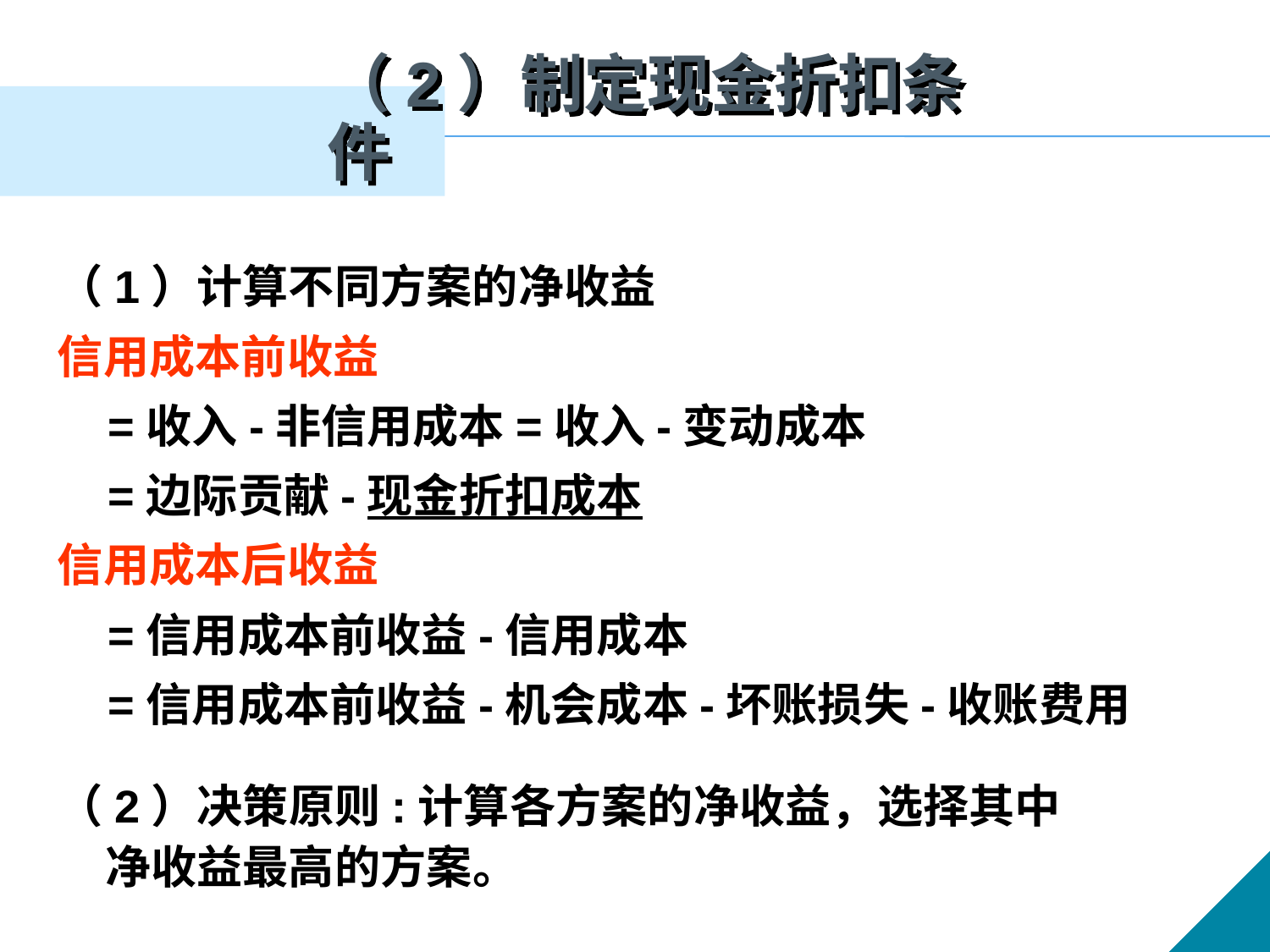

（2）制定现金折扣条件
（1）计算不同方案的净收益
信用成本前收益
    =收入-非信用成本=收入-变动成本
    =边际贡献-现金折扣成本
信用成本后收益
    =信用成本前收益-信用成本
    =信用成本前收益-机会成本-坏账损失-收账费用
（2）决策原则:计算各方案的净收益，选择其中净收益最高的方案。